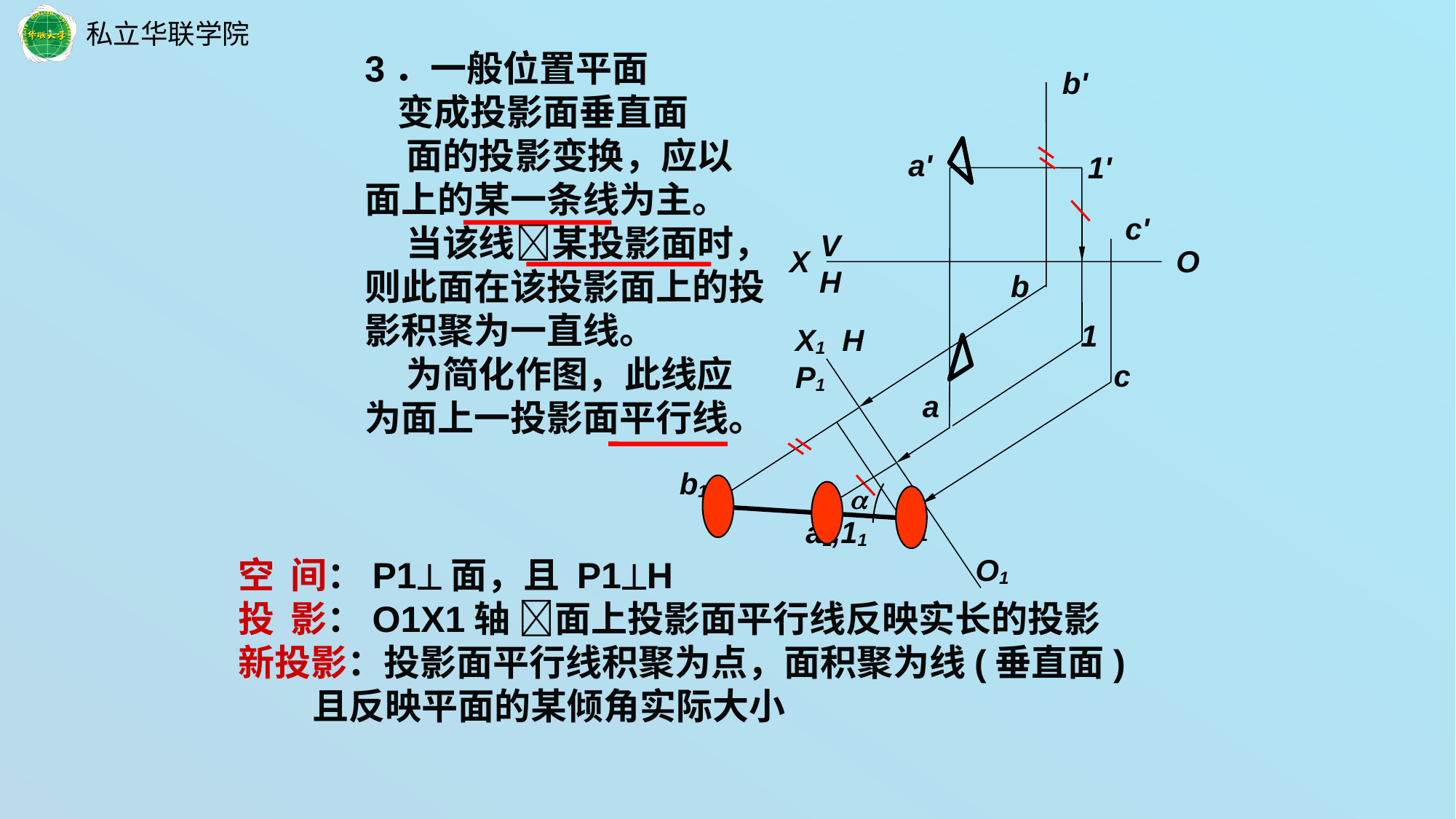

3．一般位置平面
   变成投影面垂直面
    面的投影变换，应以
面上的某一条线为主。
    当该线⊥某投影面时，
则此面在该投影面上的投
影积聚为一直线。
    为简化作图，此线应
为面上一投影面平行线。
b'

a'

c'
O
X

b

c
a
1'

V
H

1
X1  H
P1

b1

α

c1

a1,11
O1
空  间：P1⊥面，且 P1⊥H
投  影：O1X1轴 ⊥面上投影面平行线反映实长的投影
新投影：投影面平行线积聚为点，面积聚为线(垂直面)
        且反映平面的某倾角实际大小